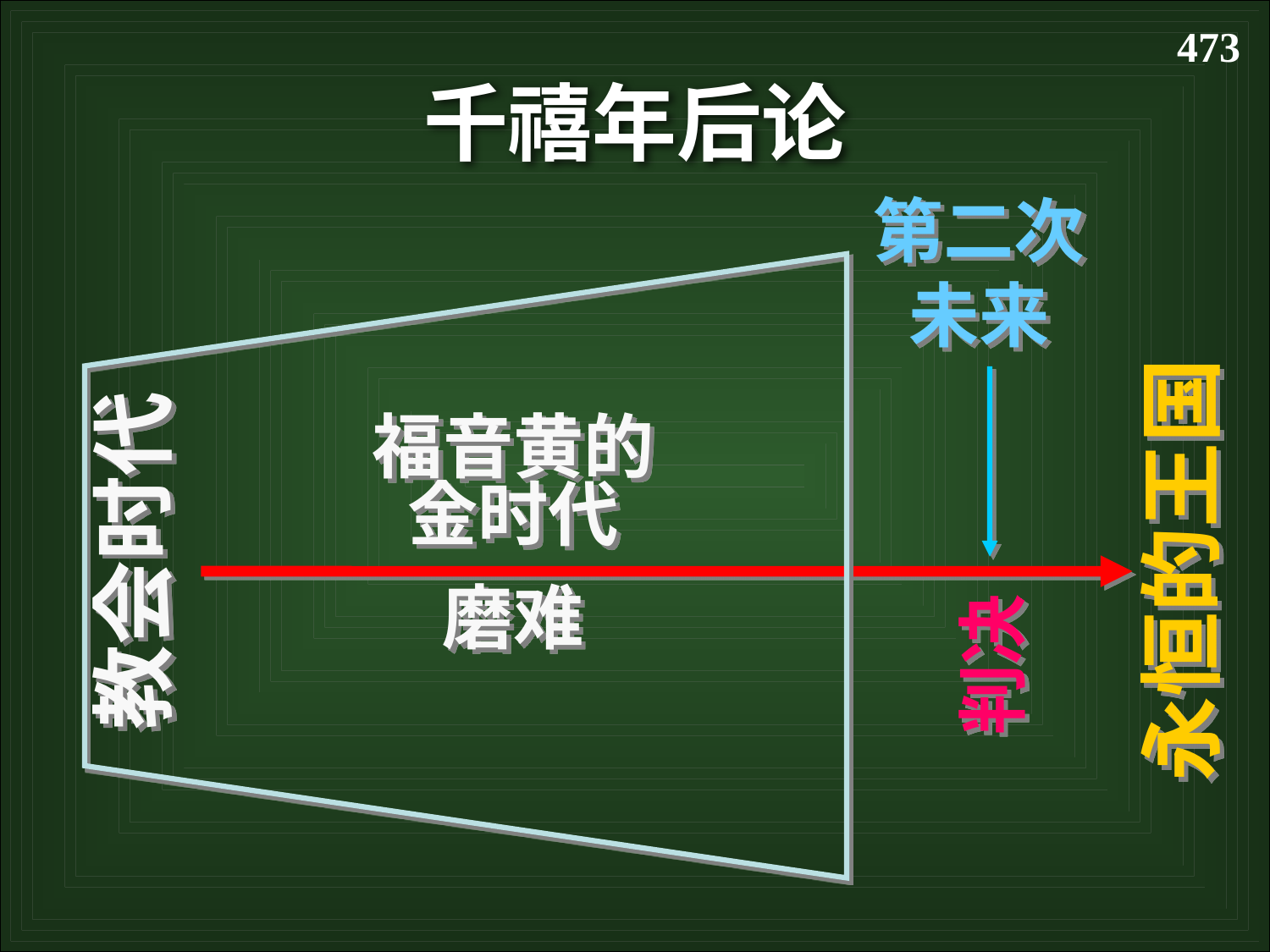

473
千禧年后论
第二次未来

福音黄的
金时代
磨难
教会时代
永恒的王国

判决